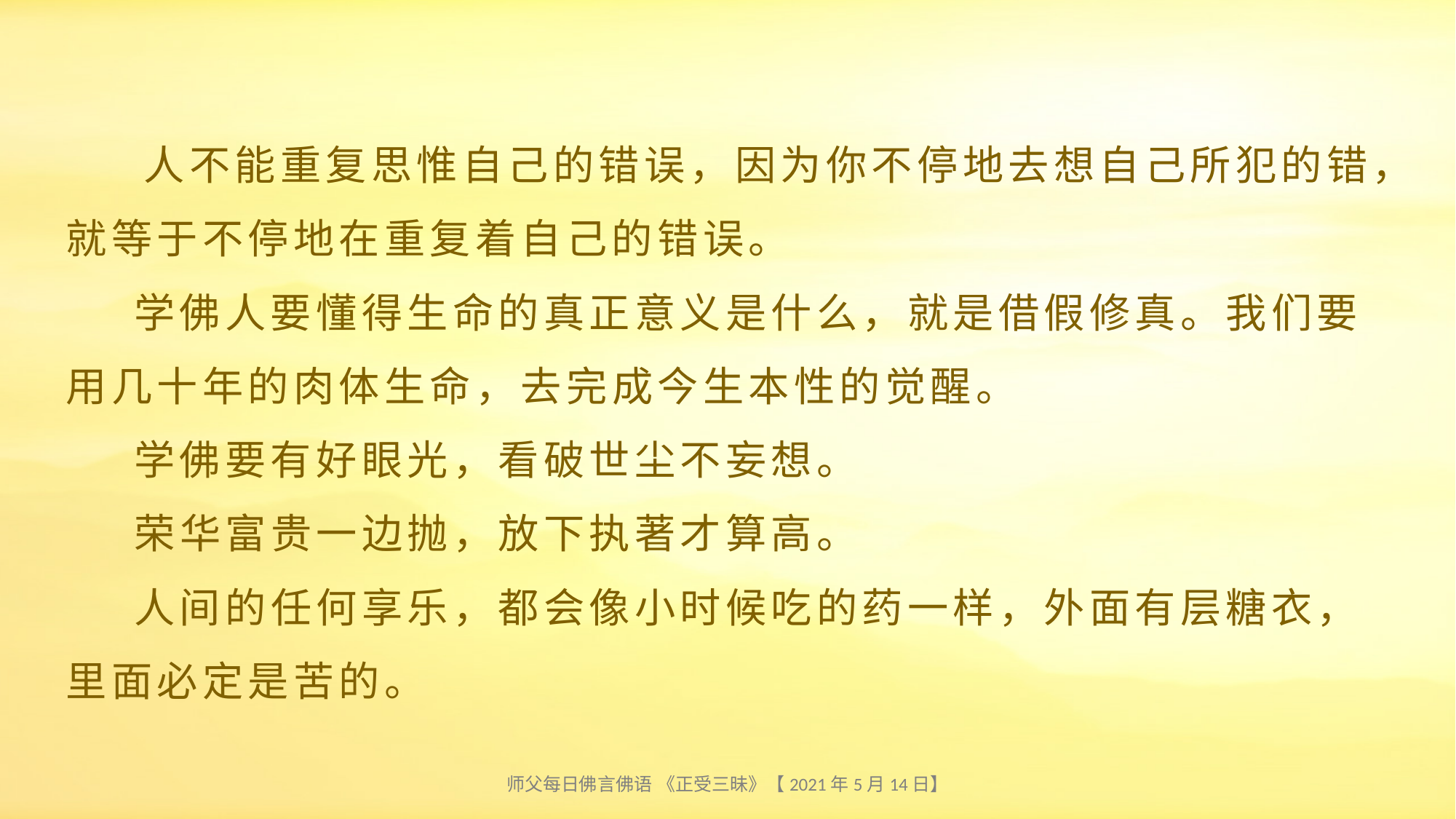

# 人不能重复思惟自己的错误，因为你不停地去想自己所犯的错，就等于不停地在重复着自己的错误。 学佛人要懂得生命的真正意义是什么，就是借假修真。我们要用几十年的肉体生命，去完成今生本性的觉醒。 学佛要有好眼光，看破世尘不妄想。 荣华富贵一边抛，放下执著才算高。 人间的任何享乐，都会像小时候吃的药一样，外面有层糖衣，里面必定是苦的。
师父每日佛言佛语 《正受三昧》【2021年5月14日】